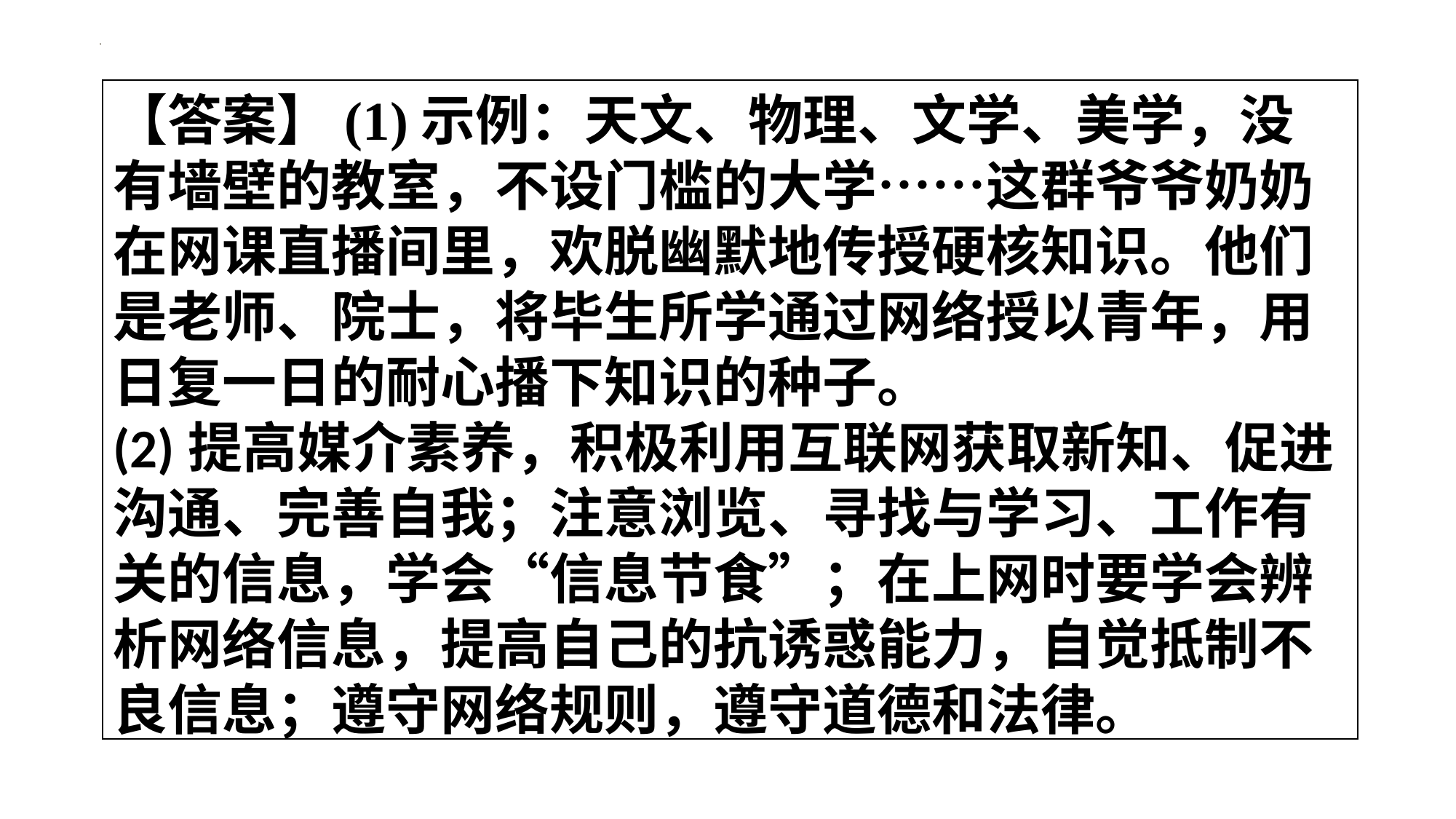

【答案】(1)示例：天文、物理、文学、美学，没有墙壁的教室，不设门槛的大学……这群爷爷奶奶在网课直播间里，欢脱幽默地传授硬核知识。他们是老师、院士，将毕生所学通过网络授以青年，用日复一日的耐心播下知识的种子。
(2)提高媒介素养，积极利用互联网获取新知、促进沟通、完善自我；注意浏览、寻找与学习、工作有关的信息，学会“信息节食”；在上网时要学会辨析网络信息，提高自己的抗诱惑能力，自觉抵制不良信息；遵守网络规则，遵守道德和法律。